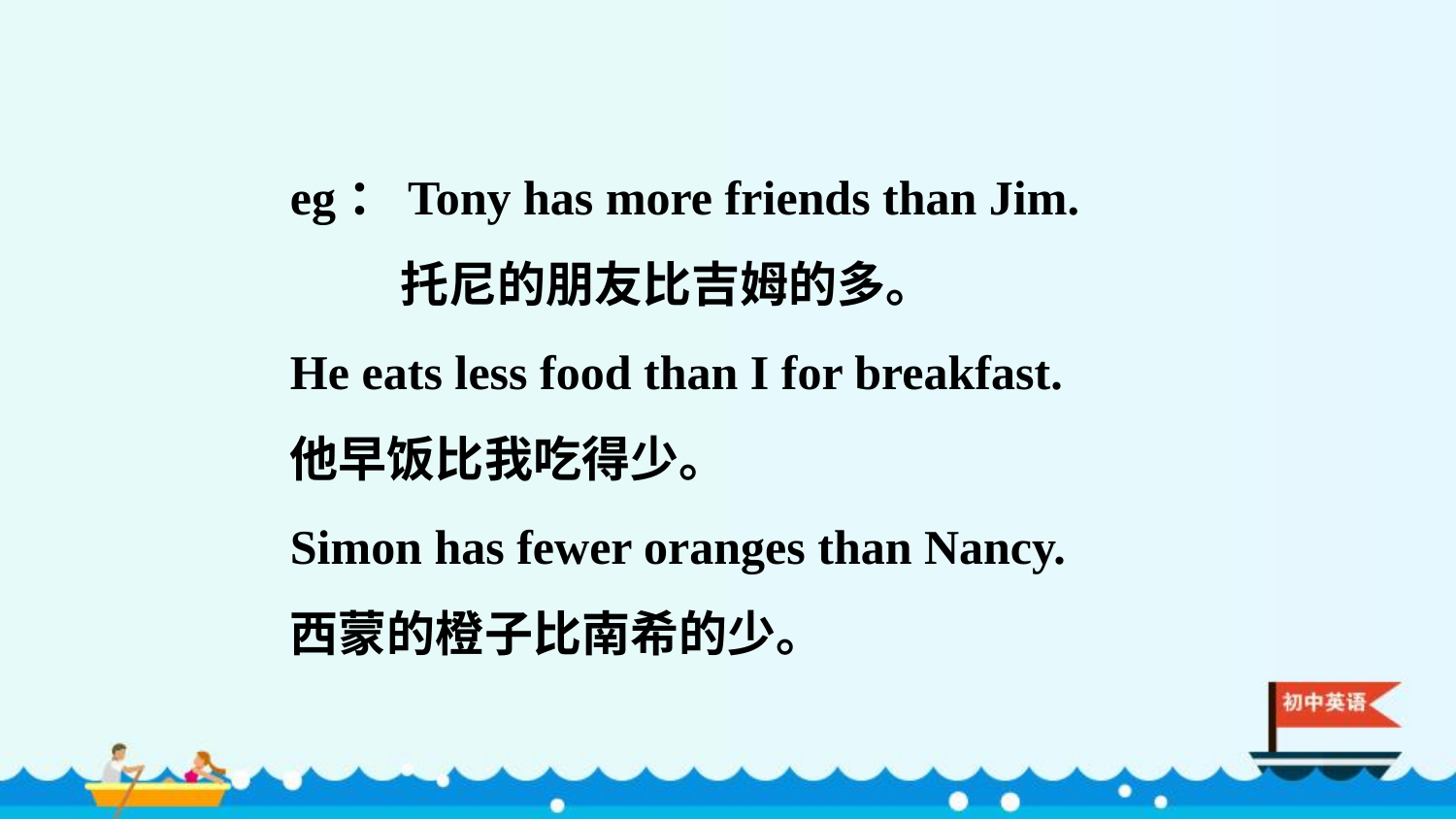

eg：Tony has more friends than Jim.
         托尼的朋友比吉姆的多。
He eats less food than I for breakfast.
他早饭比我吃得少。
Simon has fewer oranges than Nancy.
西蒙的橙子比南希的少。